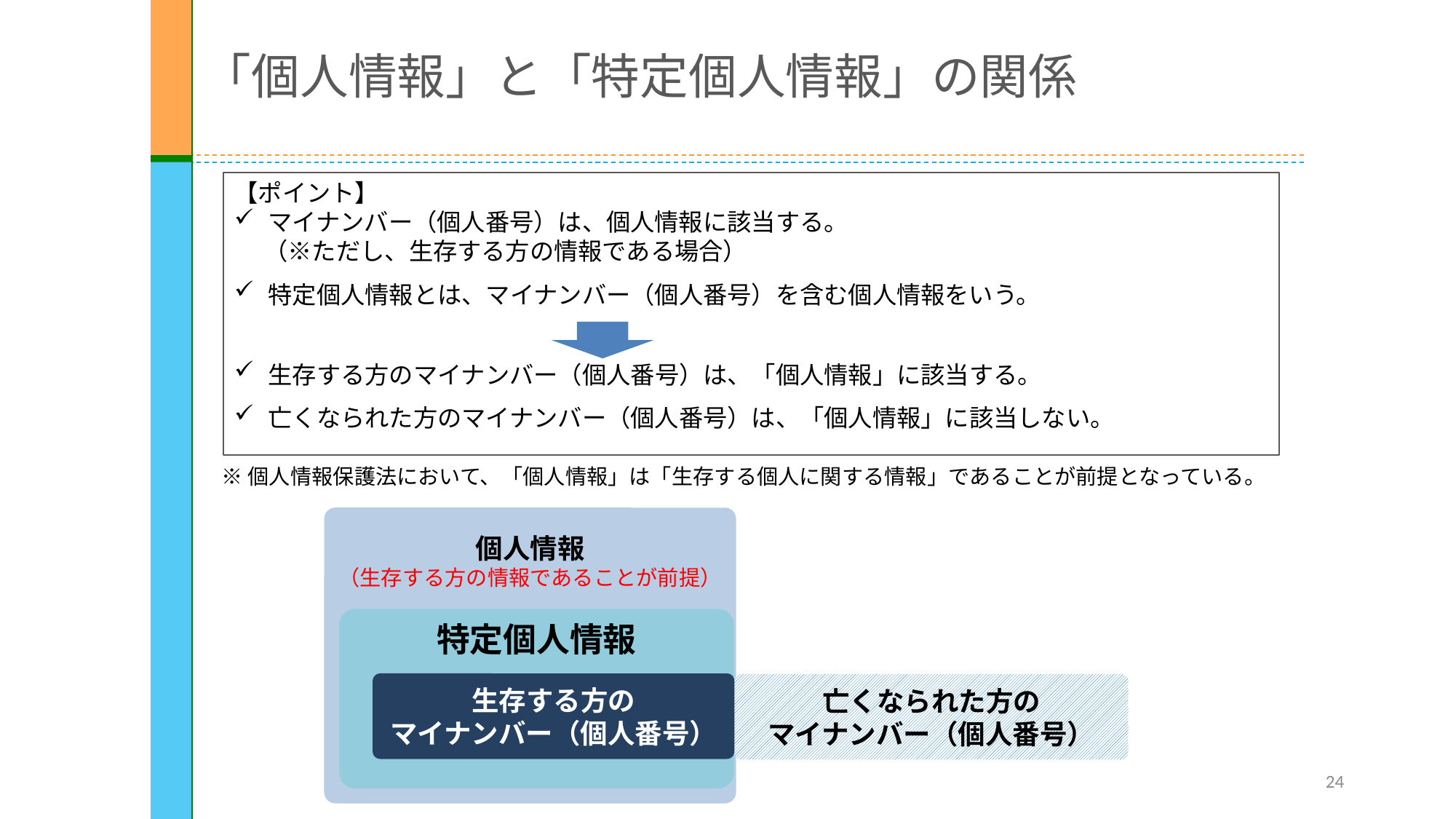

# 「個人情報」と「特定個人情報」の関係

【ポイント】
マイナンバー（個人番号）は、個人情報に該当する。
　 （※ただし、生存する方の情報である場合）

特定個人情報とは、マイナンバー（個人番号）を含む個人情報をいう。

生存する方のマイナンバー（個人番号）は、「個人情報」に該当する。

亡くなられた方のマイナンバー（個人番号）は、「個人情報」に該当しない。

※個人情報保護法において、「個人情報」は「生存する個人に関する情報」であることが前提となっている。
個人情報
（生存する方の情報であることが前提）

特定個人情報

生存する方の
マイナンバー（個人番号）
亡くなられた方の
マイナンバー（個人番号）
24